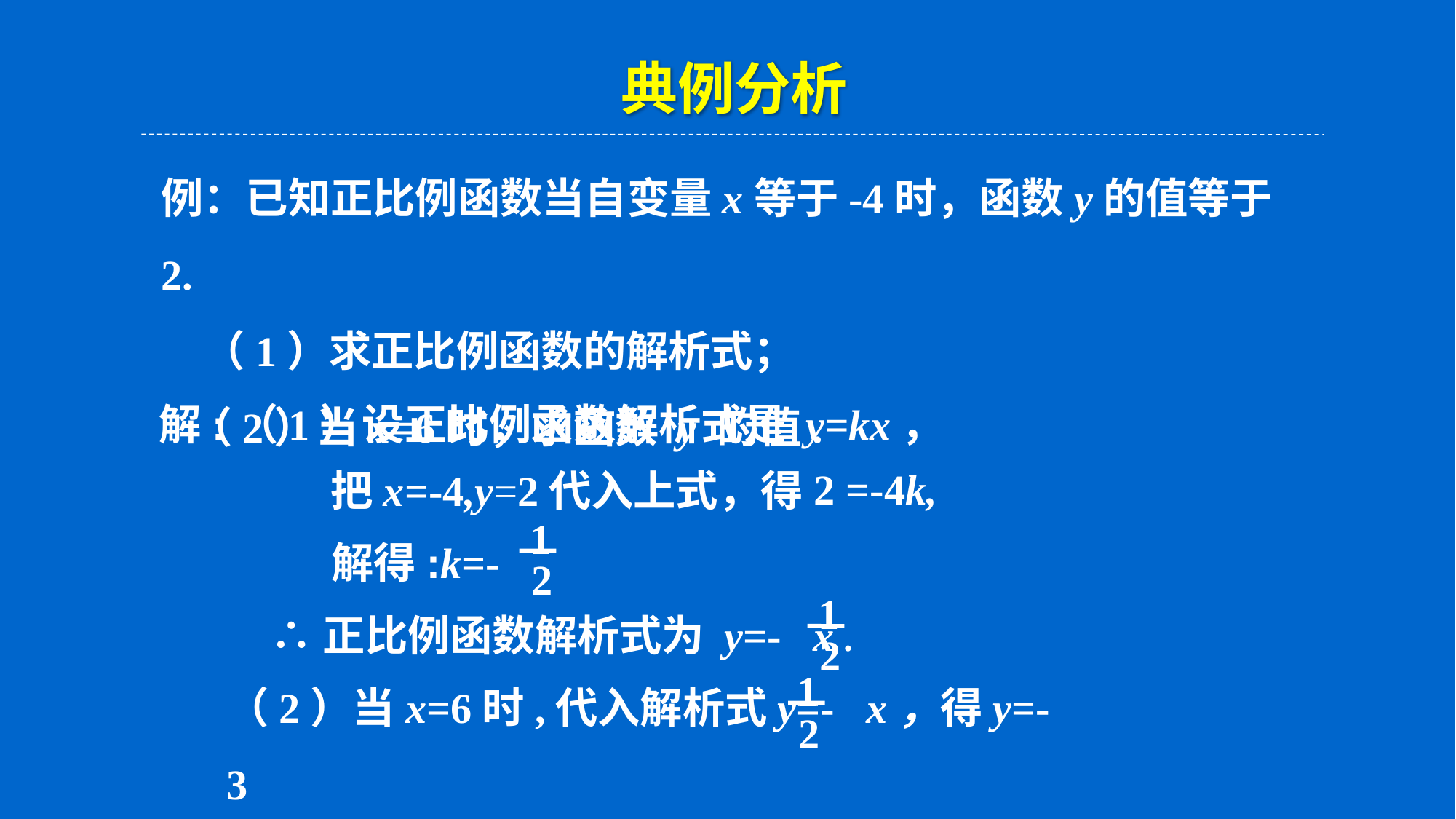

典例分析
例：已知正比例函数当自变量x等于-4时，函数y的值等于2.
   （1）求正比例函数的解析式；
   （2）当x=6时，求函数 y 的值.
解:（1）设正比例函数解析式是 y=kx，
2 =-4k,
把x=-4,y=2代入上式，得
1
解得:k=-
2

1
                    ∴正比例函数解析式为 y=-   x .
2

1
（2）当x=6时,代入解析式y=-   x，得y=-3
2